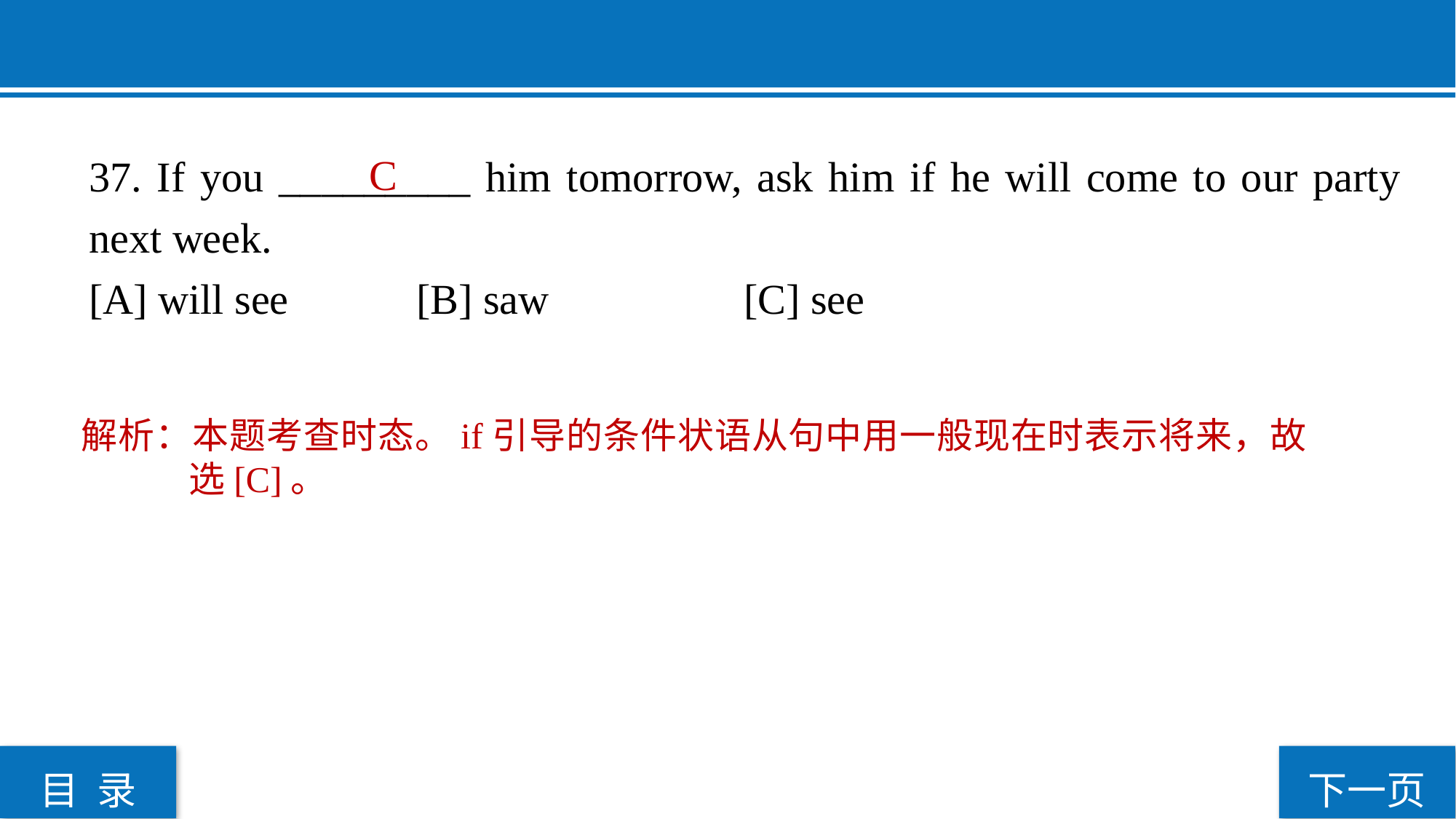

37. If you _________ him tomorrow, ask him if he will come to our party next week.
[A] will see 		[B] saw 		[C] see
C
解析：本题考查时态。if引导的条件状语从句中用一般现在时表示将来，故选[C]。